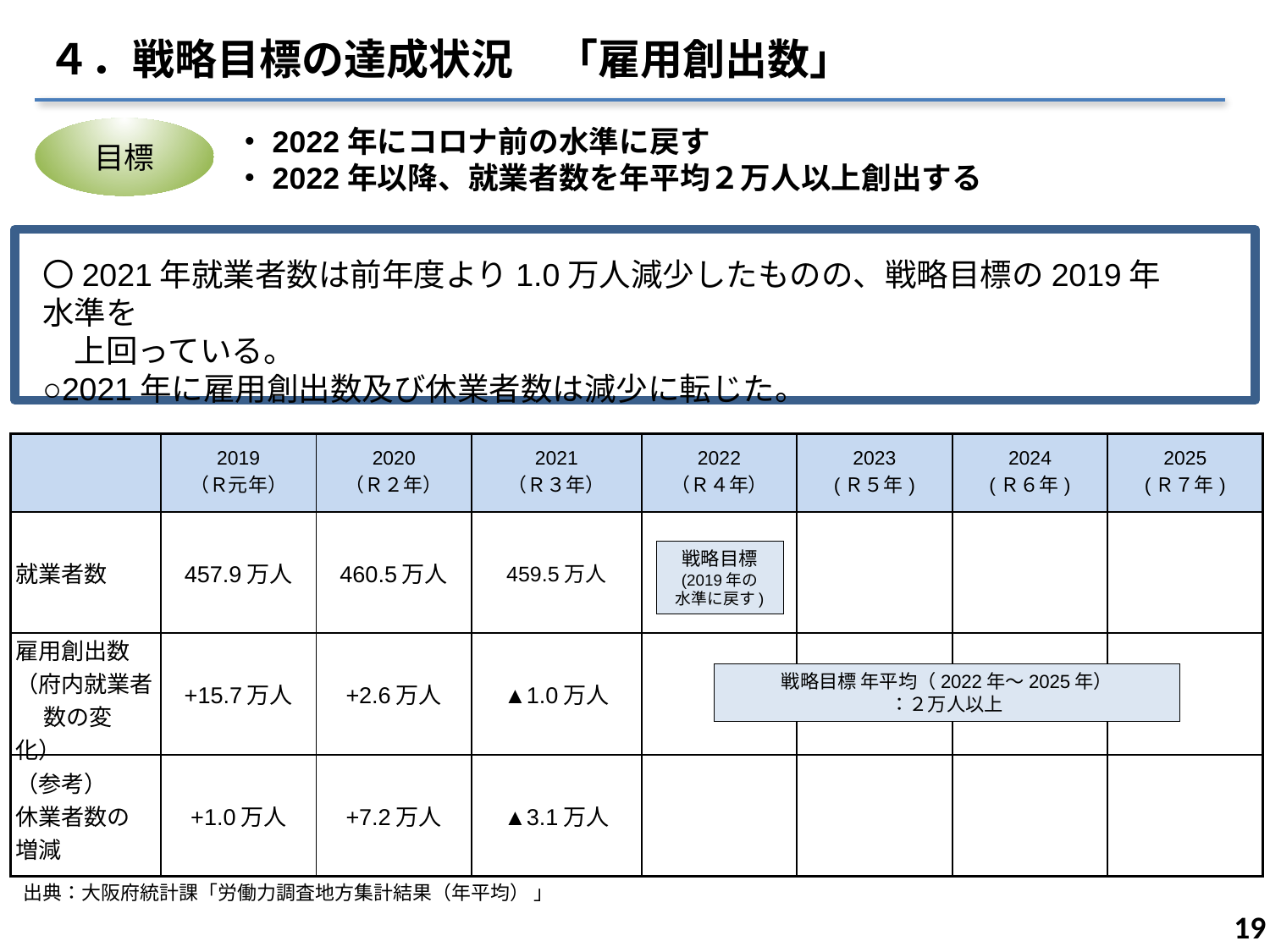

４．戦略目標の達成状況　「雇用創出数」
・2022年にコロナ前の水準に戻す
・2022年以降、就業者数を年平均２万人以上創出する

目標

〇2021年就業者数は前年度より1.0万人減少したものの、戦略目標の2019年水準を
　上回っている。
○2021年に雇用創出数及び休業者数は減少に転じた。
|  | 2019 （Ｒ元年） | 2020 （Ｒ２年） | 2021 （Ｒ３年） | 2022 （Ｒ４年） | 2023 (Ｒ５年) | 2024 (Ｒ６年) | 2025 (Ｒ７年) |
| --- | --- | --- | --- | --- | --- | --- | --- |
| 就業者数 | 457.9万人 | 460.5万人 | 459.5万人 |  |  |  |  |
| 雇用創出数 （府内就業者 　 数の変化） | +15.7万人 | +2.6万人 | ▲1.0万人 |  |  |  |  |
| （参考） 休業者数の 増減 | +1.0万人 | +7.2万人 | ▲3.1万人 |  |  |  |  |
戦略目標
(2019年の
水準に戻す)
戦略目標 年平均（2022年〜2025年）
：２万人以上
出典：大阪府統計課「労働力調査地方集計結果（年平均） 」
19